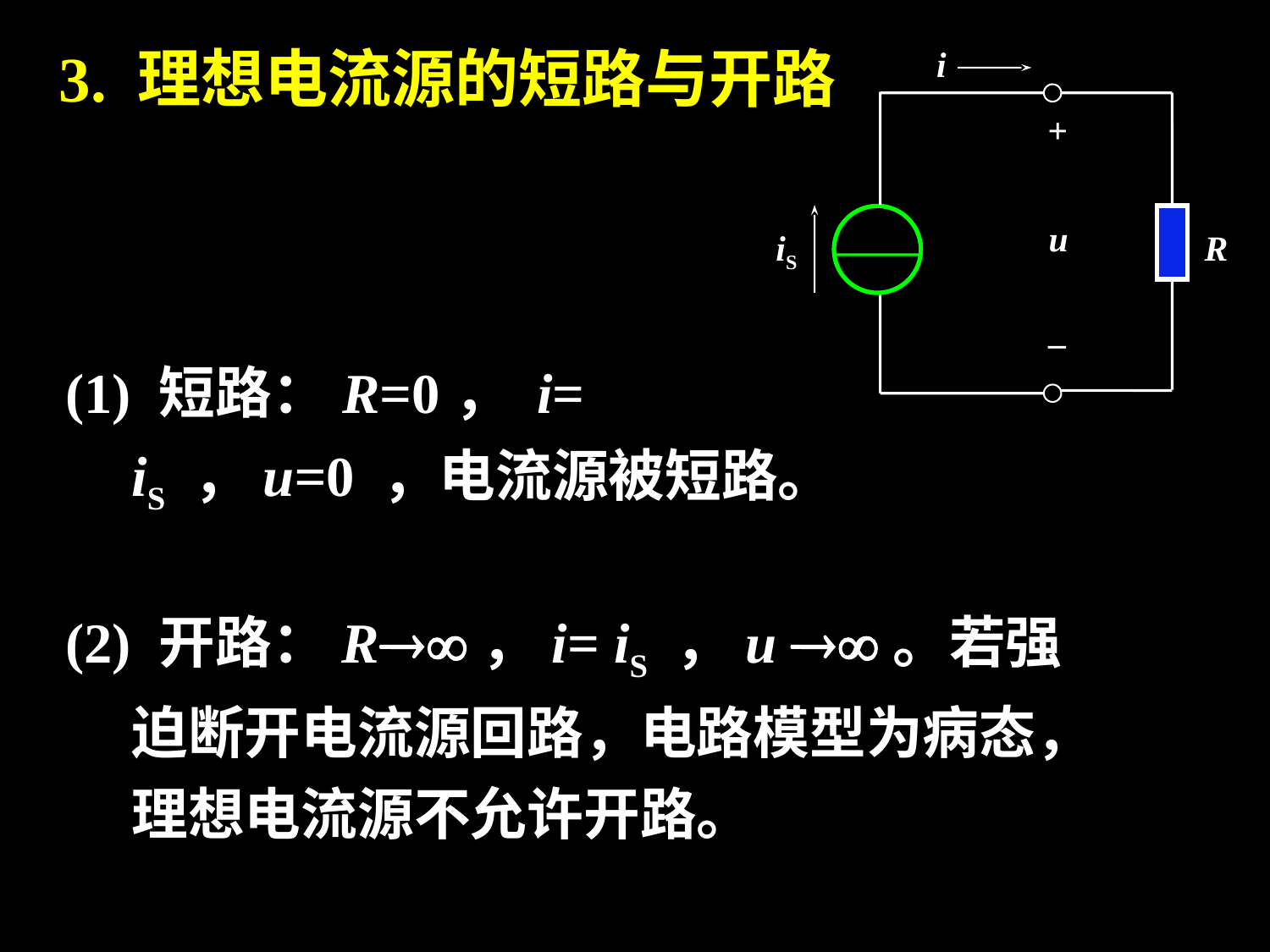

3. 理想电流源的短路与开路

i

+

u

iS

_

R

(1) 短路：R=0， i= iS ，u=0 ，电流源被短路。
(2) 开路：R→∞，i= iS ，u →∞。若强迫断开电流源回路，电路模型为病态，理想电流源不允许开路。